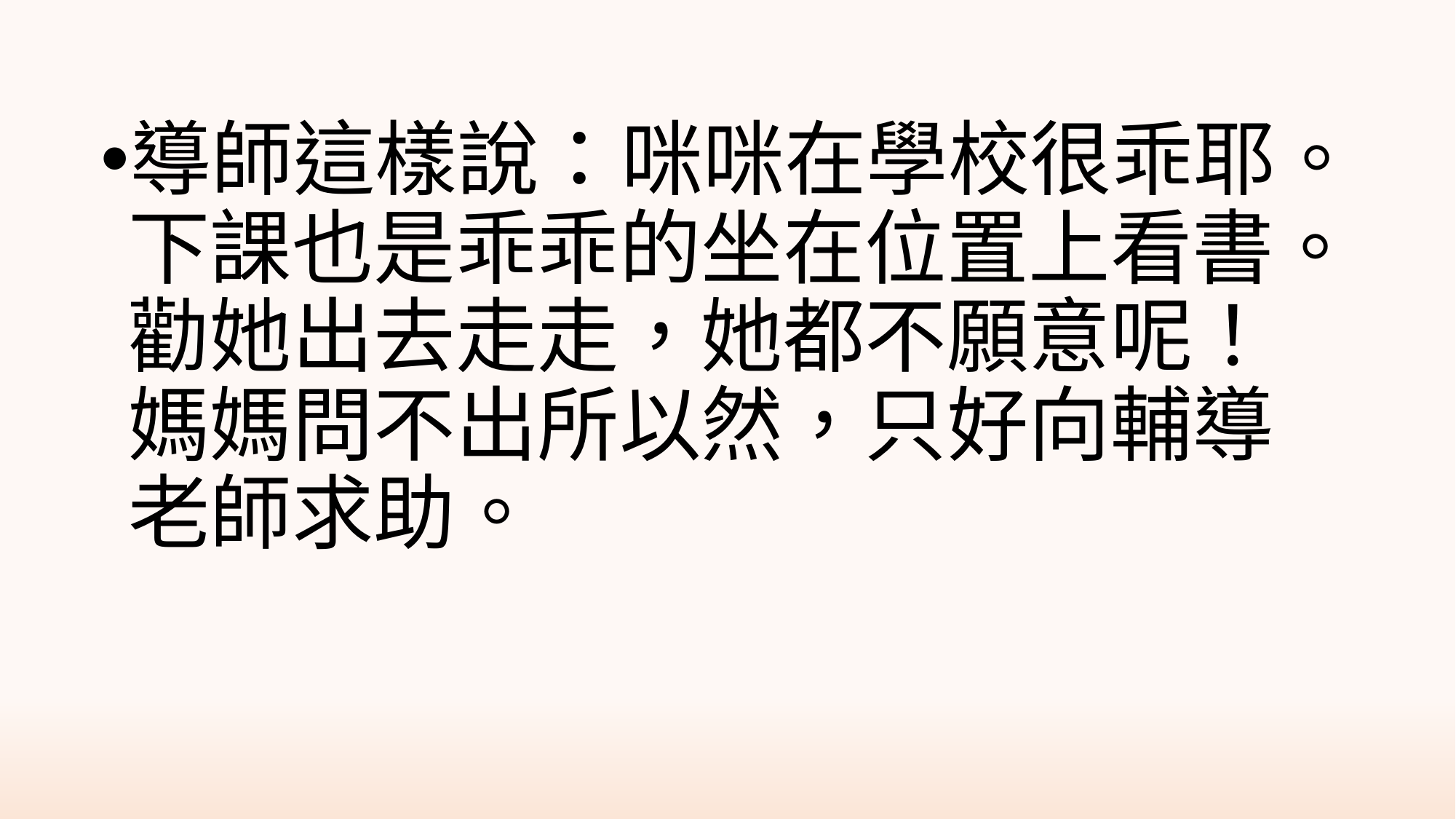

導師這樣說：咪咪在學校很乖耶。下課也是乖乖的坐在位置上看書。勸她出去走走，她都不願意呢！媽媽問不出所以然，只好向輔導老師求助。